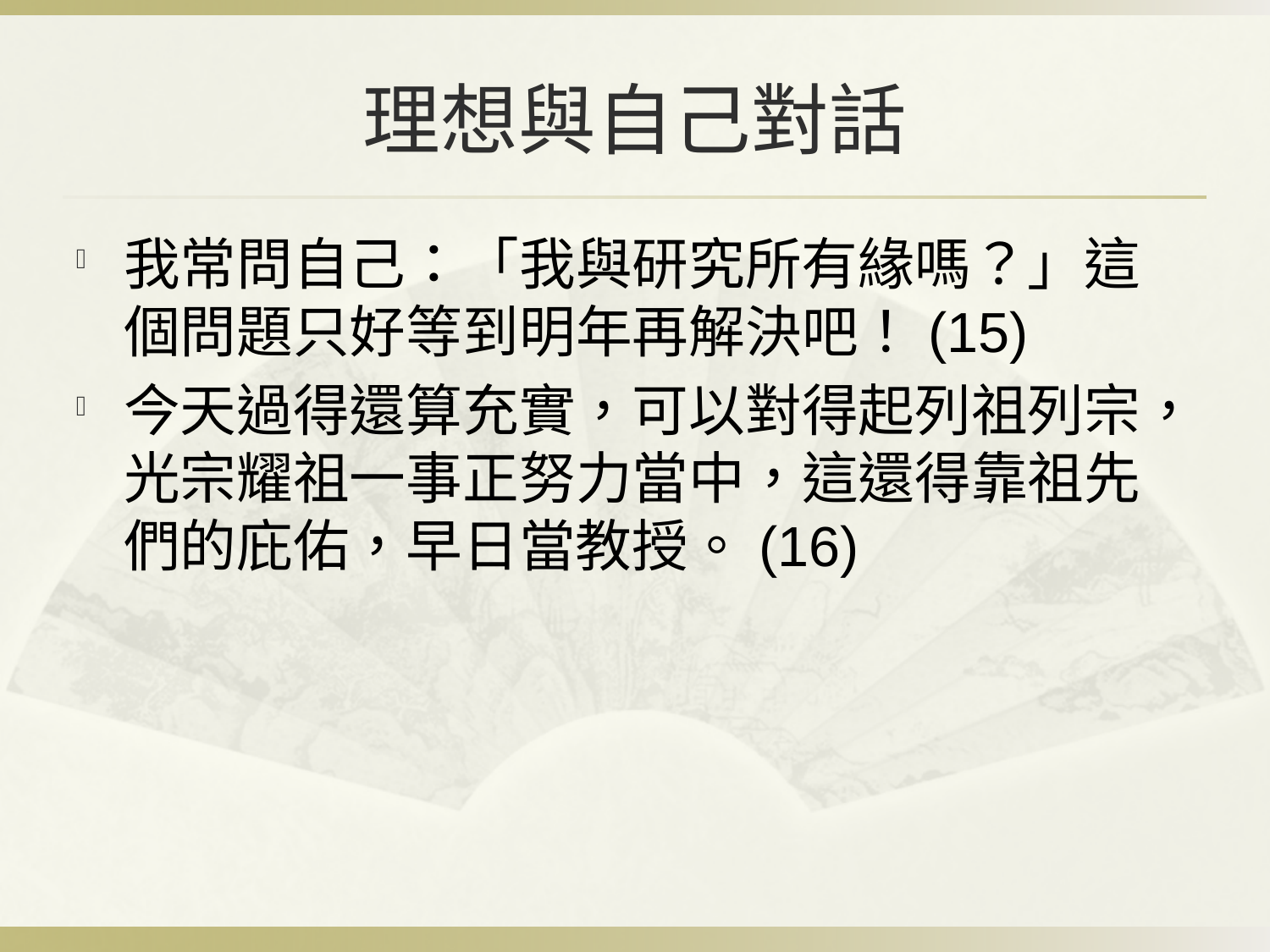

# 理想與自己對話
我常問自己：「我與研究所有緣嗎？」這個問題只好等到明年再解決吧！(15)
今天過得還算充實，可以對得起列祖列宗，光宗耀祖一事正努力當中，這還得靠祖先們的庇佑，早日當教授。(16)